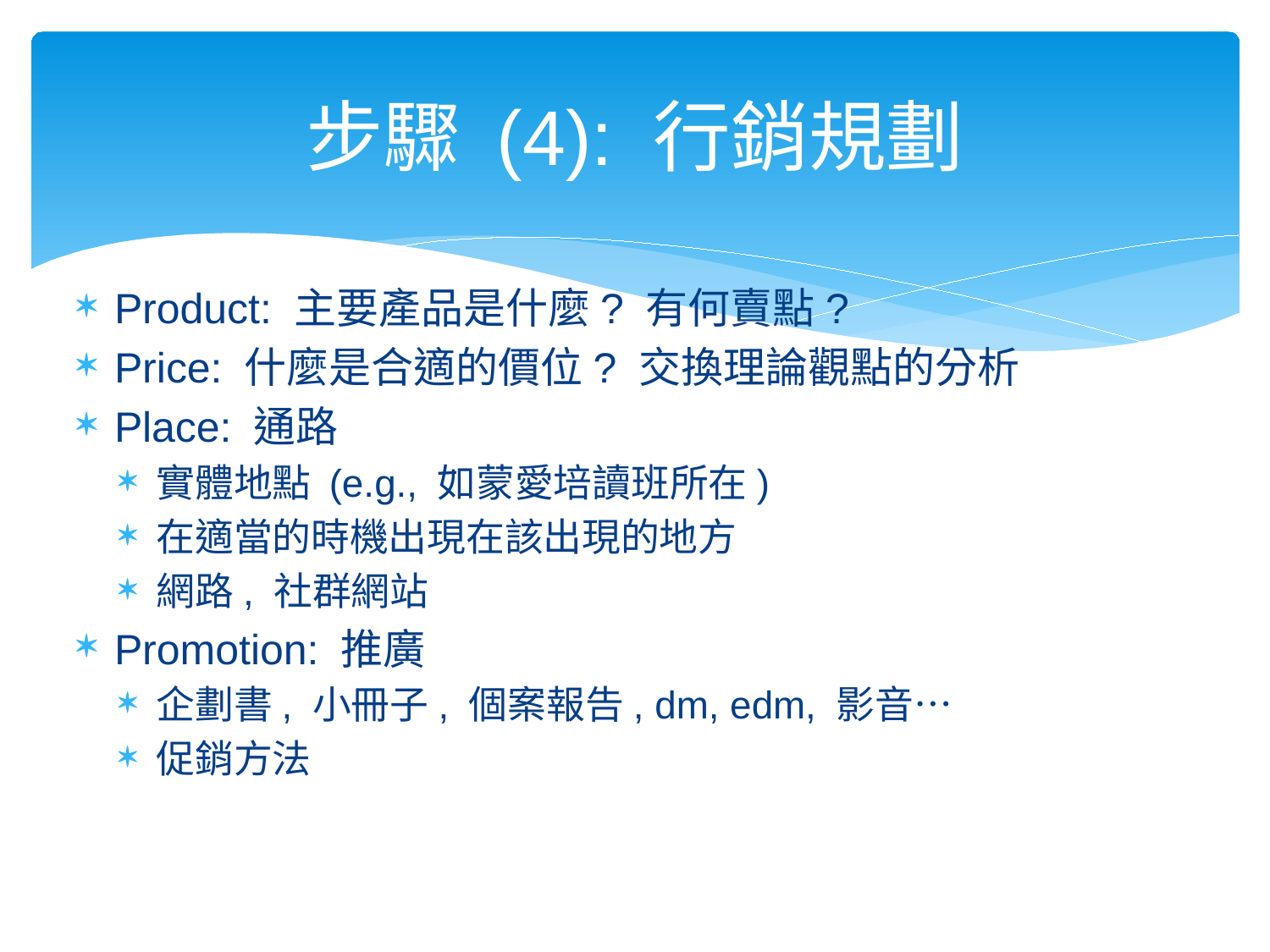

# 步驟 (4): 行銷規劃

Product: 主要產品是什麼? 有何賣點?
Price: 什麼是合適的價位? 交換理論觀點的分析
Place: 通路
實體地點 (e.g., 如蒙愛培讀班所在)
在適當的時機出現在該出現的地方
網路, 社群網站
Promotion: 推廣
企劃書, 小冊子, 個案報告, dm, edm, 影音…
促銷方法